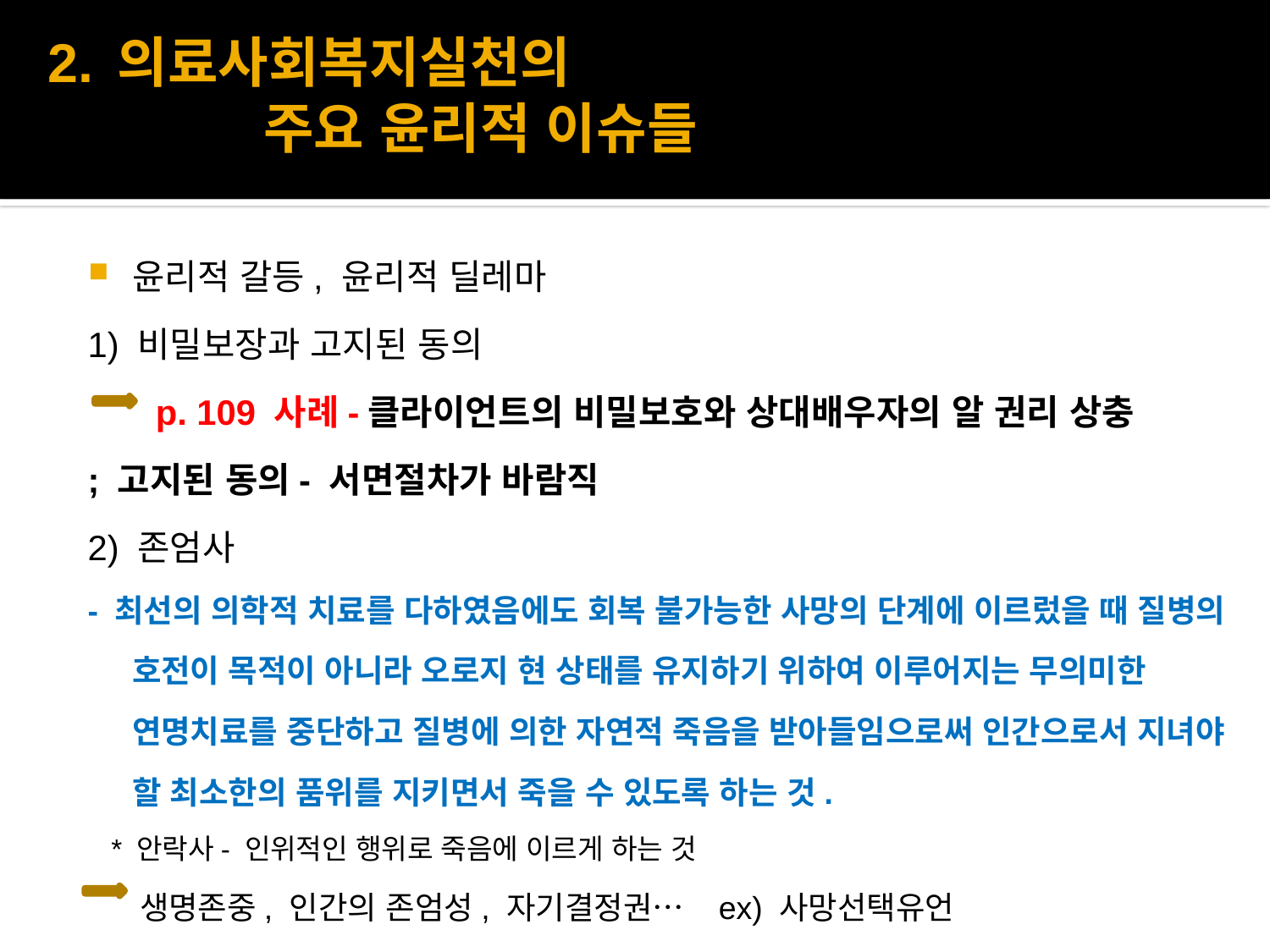

# 2. 의료사회복지실천의 주요 윤리적 이슈들
윤리적 갈등, 윤리적 딜레마
1) 비밀보장과 고지된 동의
       p. 109 사례-클라이언트의 비밀보호와 상대배우자의 알 권리 상충
; 고지된 동의- 서면절차가 바람직
2) 존엄사
- 최선의 의학적 치료를 다하였음에도 회복 불가능한 사망의 단계에 이르렀을 때 질병의 호전이 목적이 아니라 오로지 현 상태를 유지하기 위하여 이루어지는 무의미한 연명치료를 중단하고 질병에 의한 자연적 죽음을 받아들임으로써 인간으로서 지녀야 할 최소한의 품위를 지키면서 죽을 수 있도록 하는 것.
   * 안락사- 인위적인 행위로 죽음에 이르게 하는 것
     생명존중, 인간의 존엄성, 자기결정권…   ex) 사망선택유언